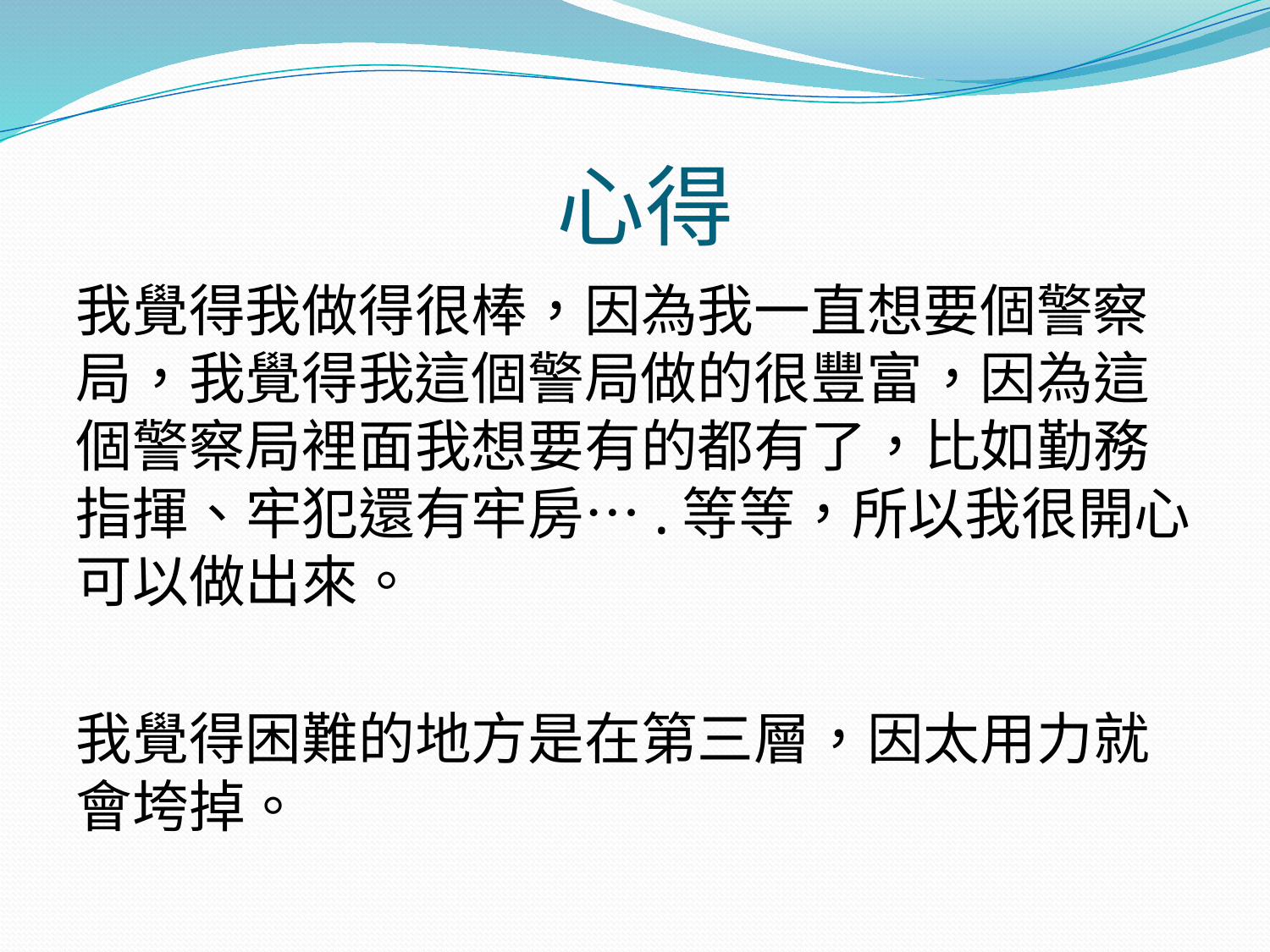

# 心得
我覺得我做得很棒，因為我一直想要個警察局，我覺得我這個警局做的很豐富，因為這個警察局裡面我想要有的都有了，比如勤務指揮、牢犯還有牢房….等等，所以我很開心可以做出來。

我覺得困難的地方是在第三層，因太用力就會垮掉。